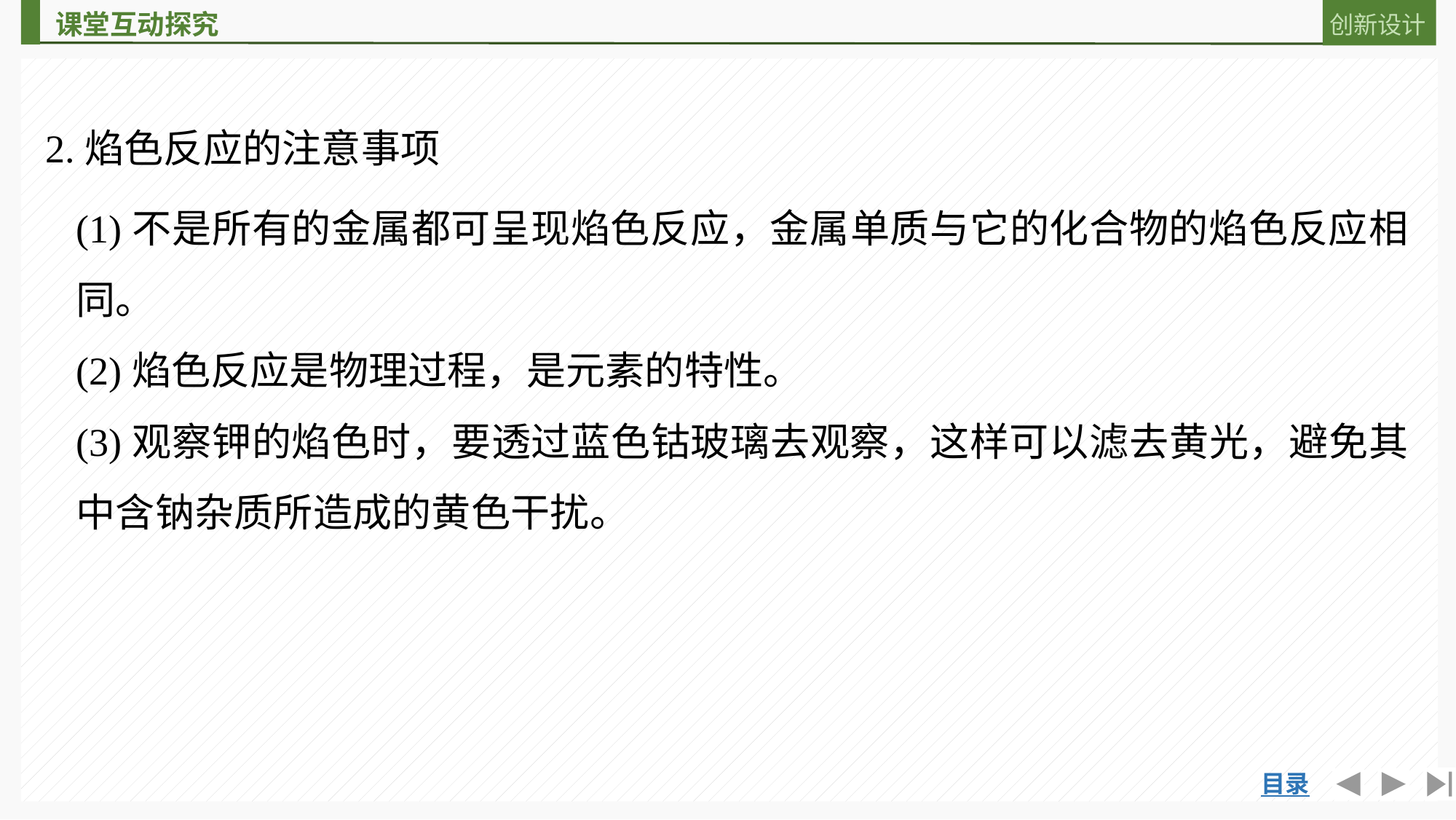

2.焰色反应的注意事项
(1)不是所有的金属都可呈现焰色反应，金属单质与它的化合物的焰色反应相同。
(2)焰色反应是物理过程，是元素的特性。
(3)观察钾的焰色时，要透过蓝色钴玻璃去观察，这样可以滤去黄光，避免其中含钠杂质所造成的黄色干扰。